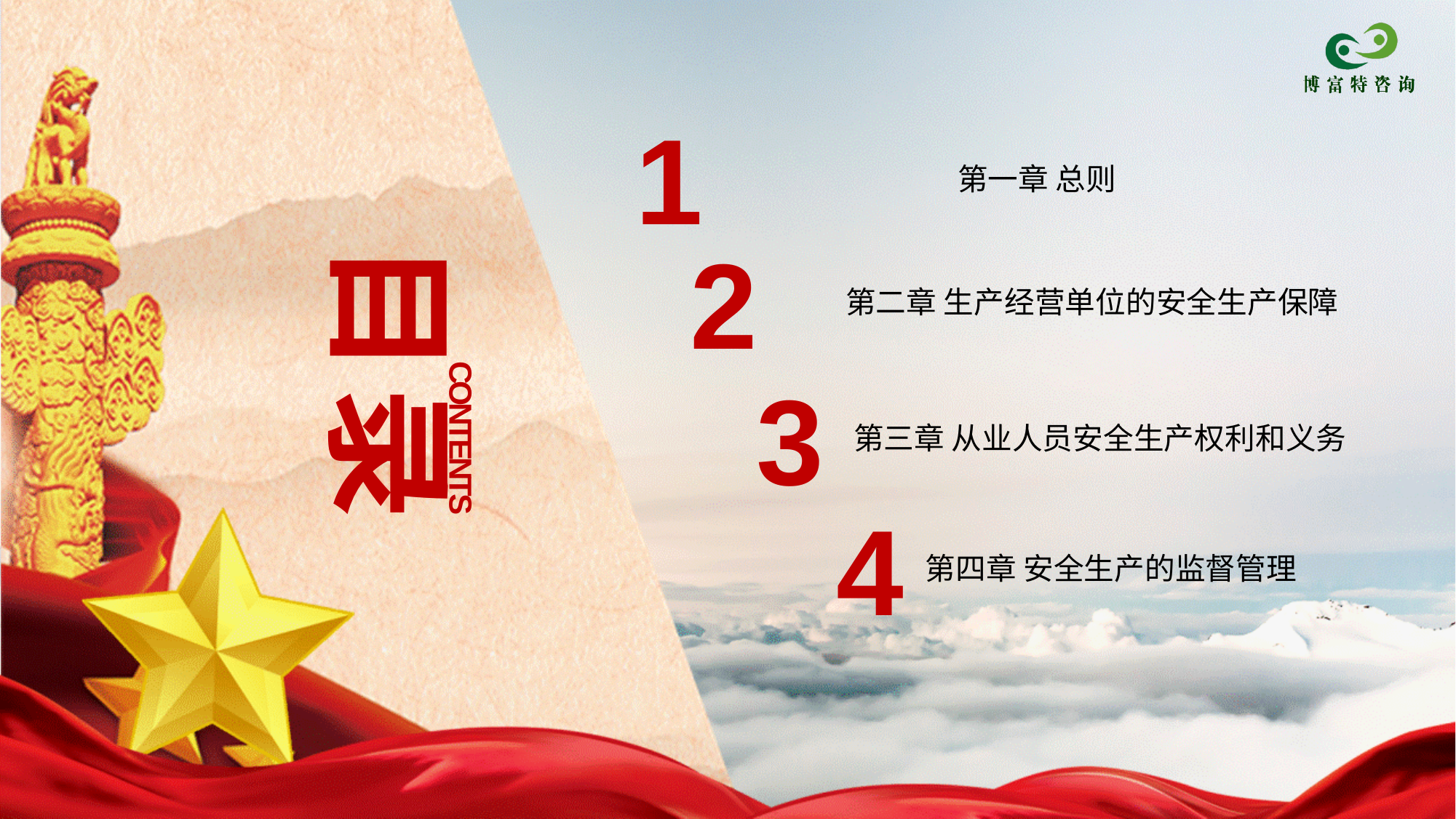

1
第一章 总则
2
目录
CONTENTS
第二章 生产经营单位的安全生产保障
3
第三章 从业人员安全生产权利和义务
4
第四章 安全生产的监督管理